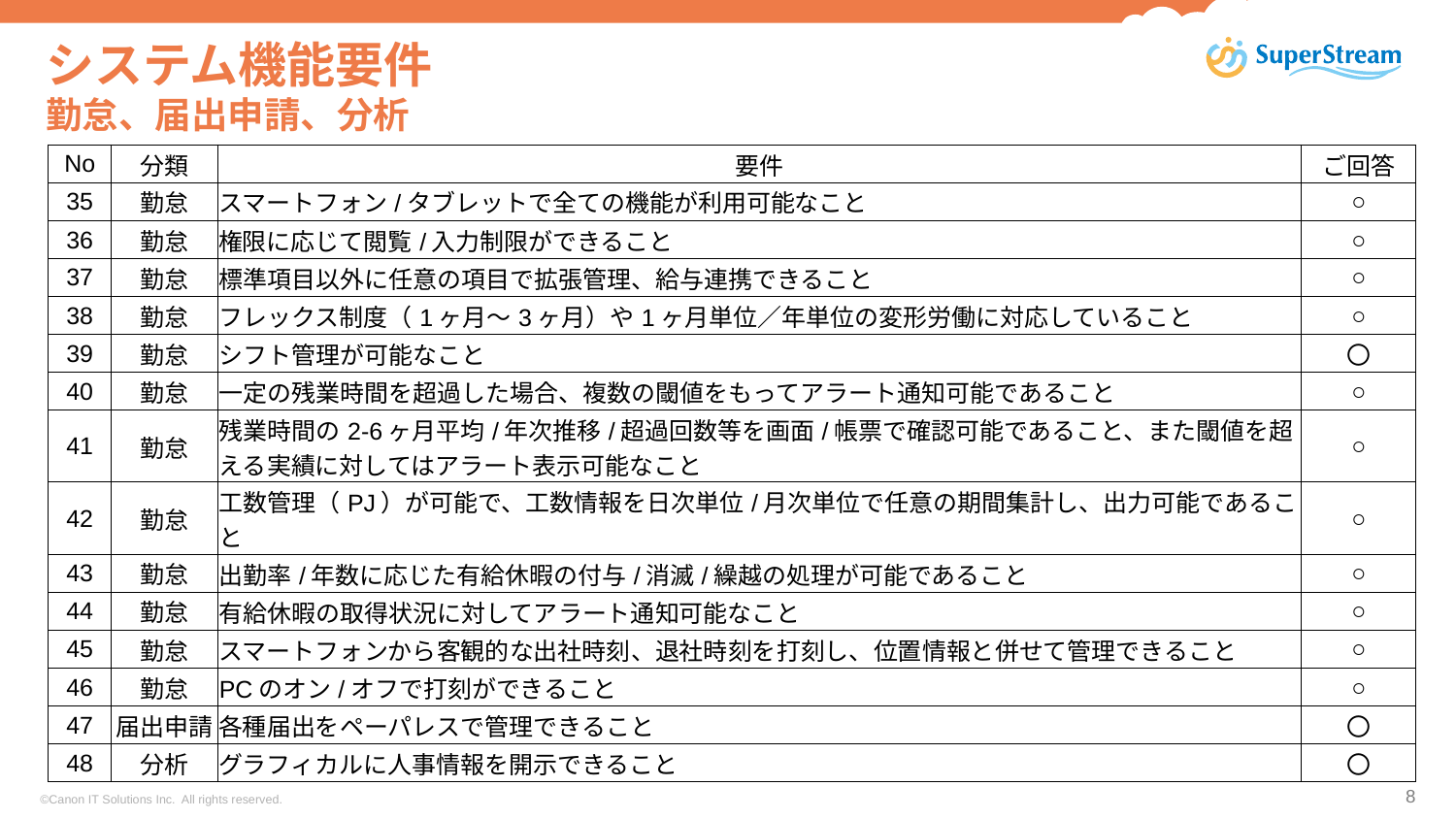

# システム機能要件 勤怠、届出申請、分析
| No | 分類 | 要件 | ご回答 |
| --- | --- | --- | --- |
| 35 | 勤怠 | スマートフォン/タブレットで全ての機能が利用可能なこと | ○ |
| 36 | 勤怠 | 権限に応じて閲覧/入力制限ができること | ○ |
| 37 | 勤怠 | 標準項目以外に任意の項目で拡張管理、給与連携できること | ○ |
| 38 | 勤怠 | フレックス制度（1ヶ月～3ヶ月）や1ヶ月単位／年単位の変形労働に対応していること | ○ |
| 39 | 勤怠 | シフト管理が可能なこと | 〇 |
| 40 | 勤怠 | 一定の残業時間を超過した場合、複数の閾値をもってアラート通知可能であること | ○ |
| 41 | 勤怠 | 残業時間の2-6ヶ月平均/年次推移/超過回数等を画面/帳票で確認可能であること、また閾値を超える実績に対してはアラート表示可能なこと | ○ |
| 42 | 勤怠 | 工数管理（PJ）が可能で、工数情報を日次単位/月次単位で任意の期間集計し、出力可能であること | ○ |
| 43 | 勤怠 | 出勤率/年数に応じた有給休暇の付与/消滅/繰越の処理が可能であること | ○ |
| 44 | 勤怠 | 有給休暇の取得状況に対してアラート通知可能なこと | ○ |
| 45 | 勤怠 | スマートフォンから客観的な出社時刻、退社時刻を打刻し、位置情報と併せて管理できること | ○ |
| 46 | 勤怠 | PCのオン/オフで打刻ができること | ○ |
| 47 | 届出申請 | 各種届出をペーパレスで管理できること | 〇 |
| 48 | 分析 | グラフィカルに人事情報を開示できること | 〇 |
©Canon IT Solutions Inc.  All rights reserved.
8